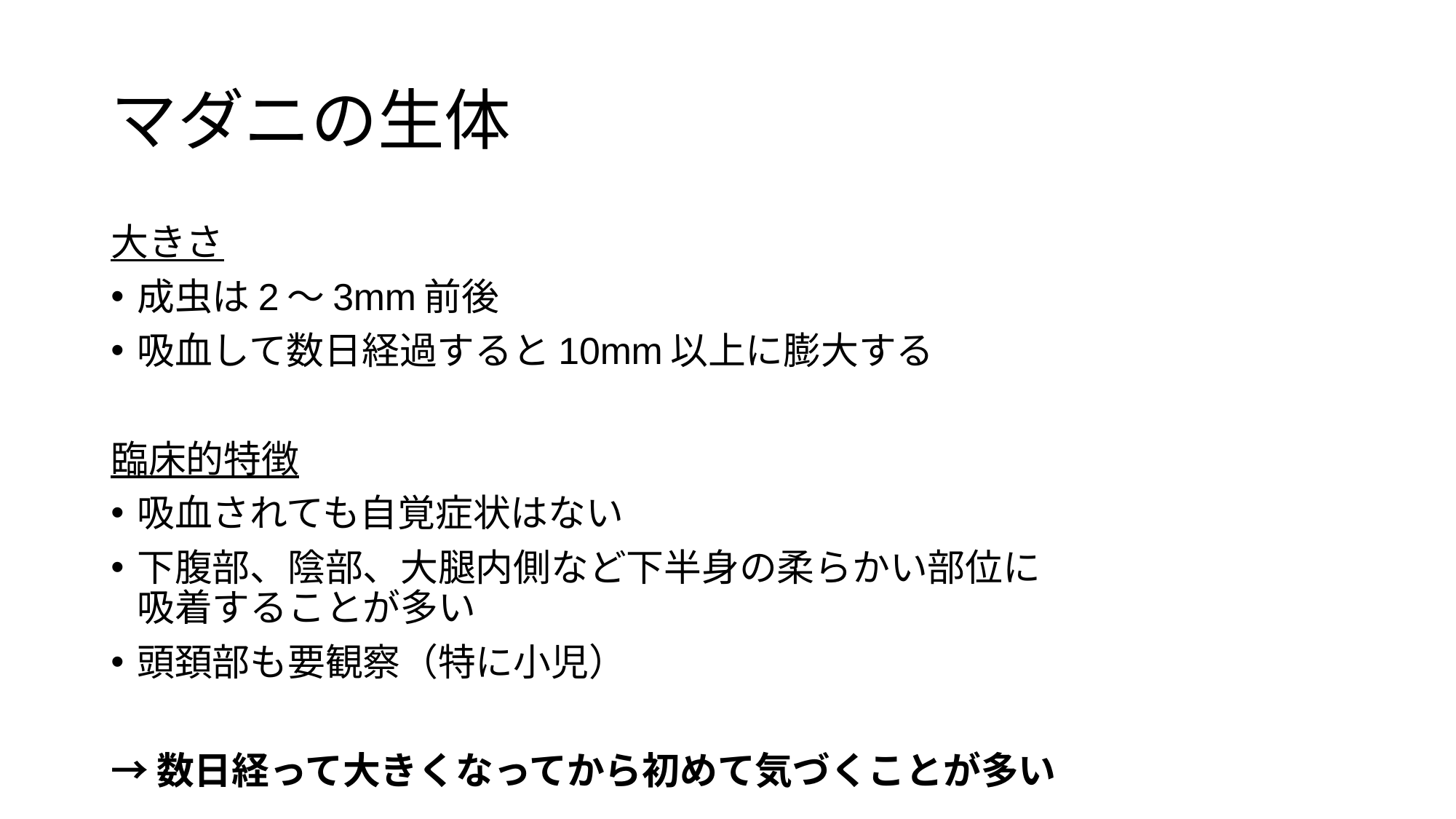

# マダニの生体
大きさ
成虫は2～3mm前後
吸血して数日経過すると10mm以上に膨大する

臨床的特徴
吸血されても自覚症状はない
下腹部、陰部、大腿内側など下半身の柔らかい部位に
吸着することが多い
頭頚部も要観察（特に小児）

→数日経って大きくなってから初めて気づくことが多い